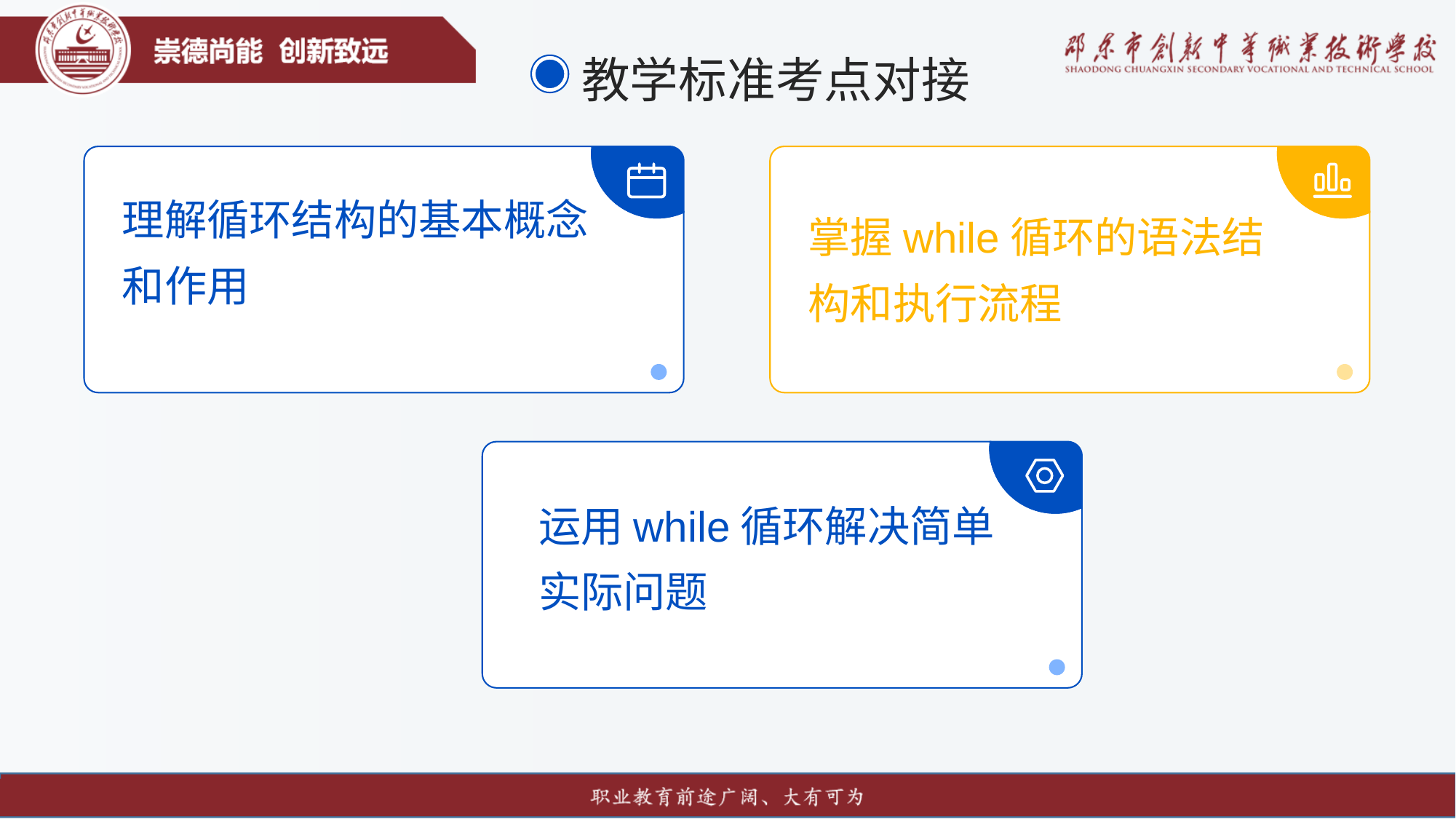

教学标准考点对接

理解循环结构的基本概念和作用
掌握while循环的语法结构和执行流程

运用while循环解决简单实际问题